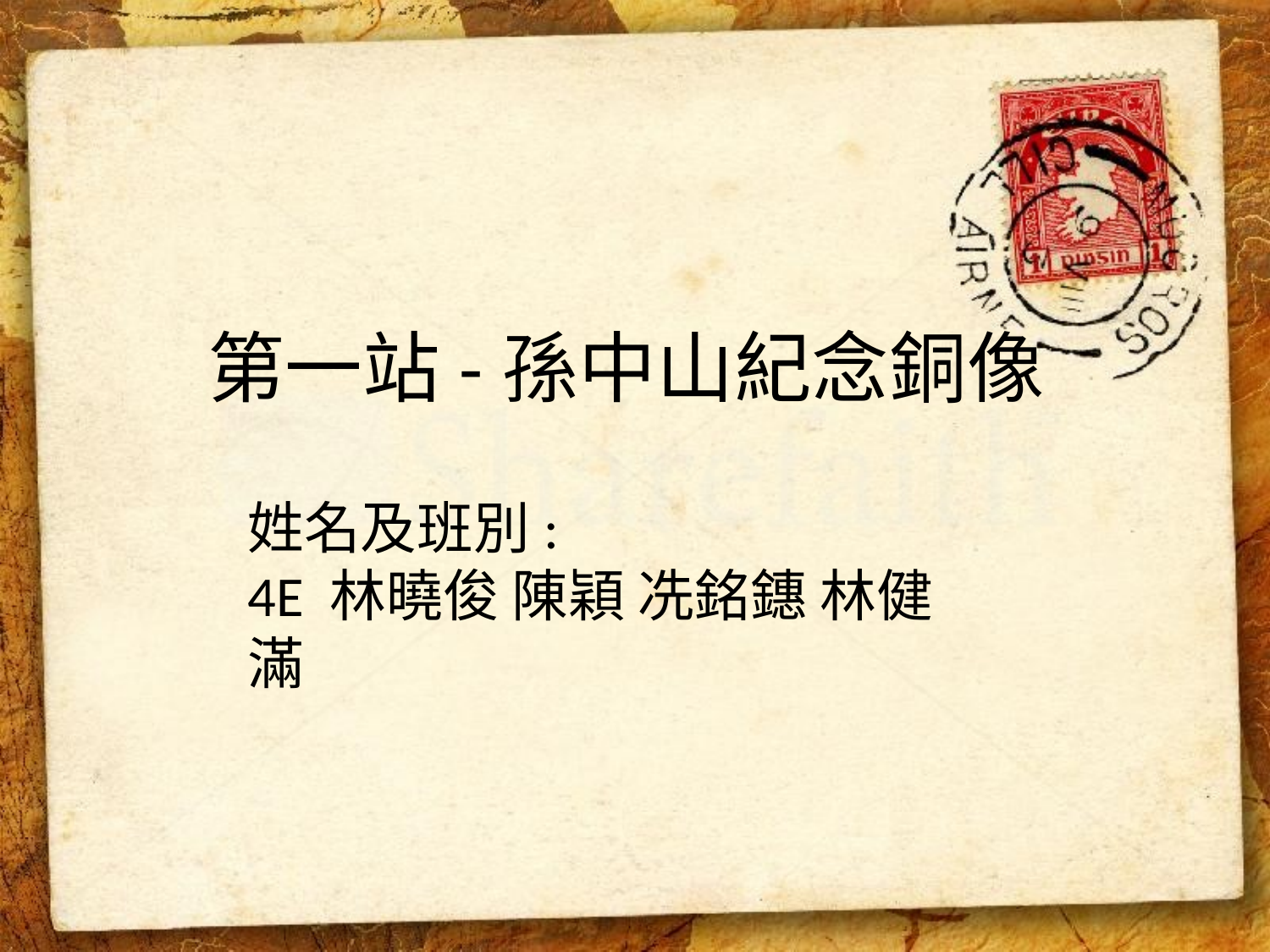

# 第一站-孫中山紀念銅像
姓名及班別:
4E 林曉俊 陳穎 冼銘鏸 林健滿